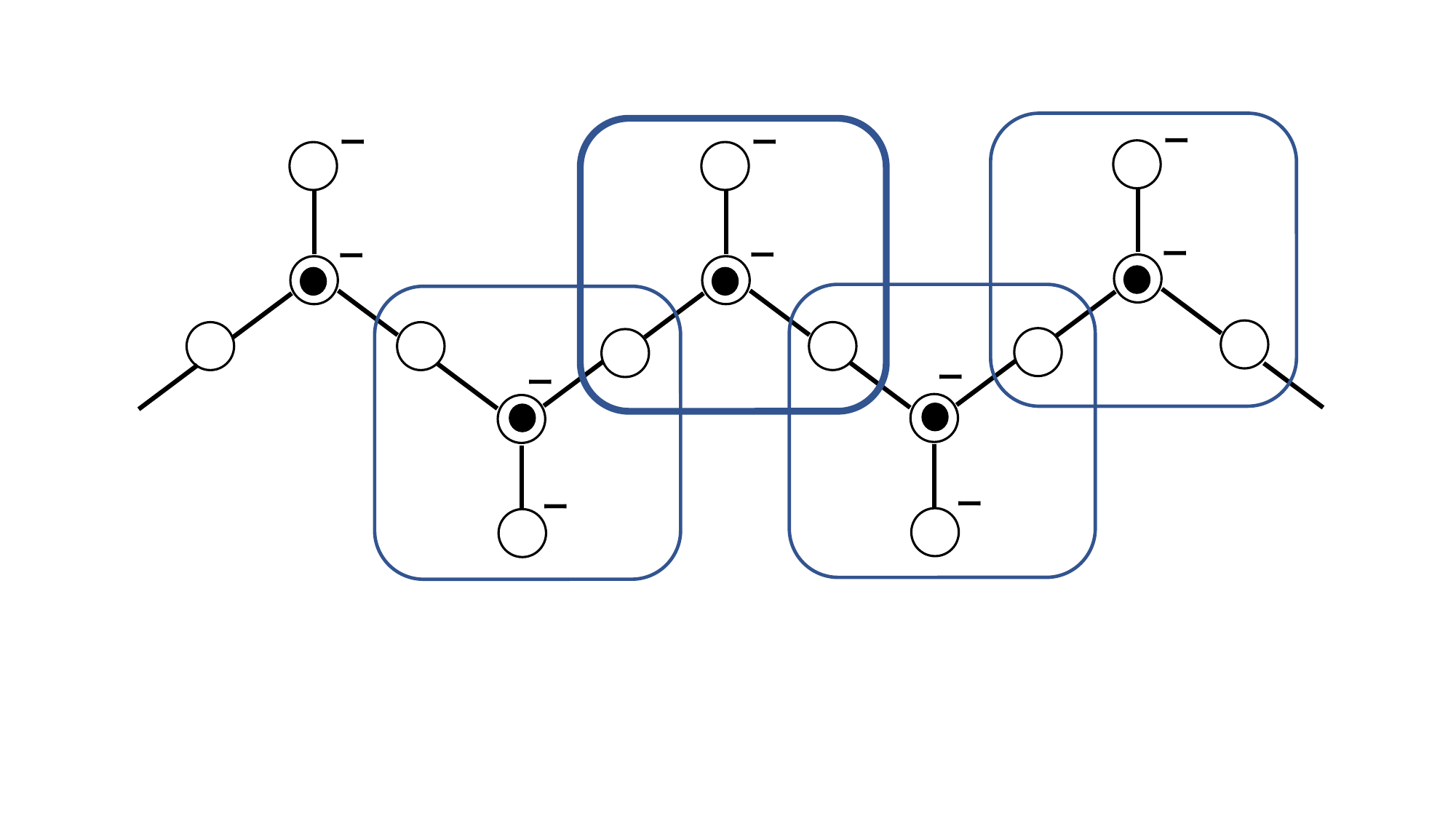

ー

ー

ー

ー

ー

ー

ー

ー

ー

ー